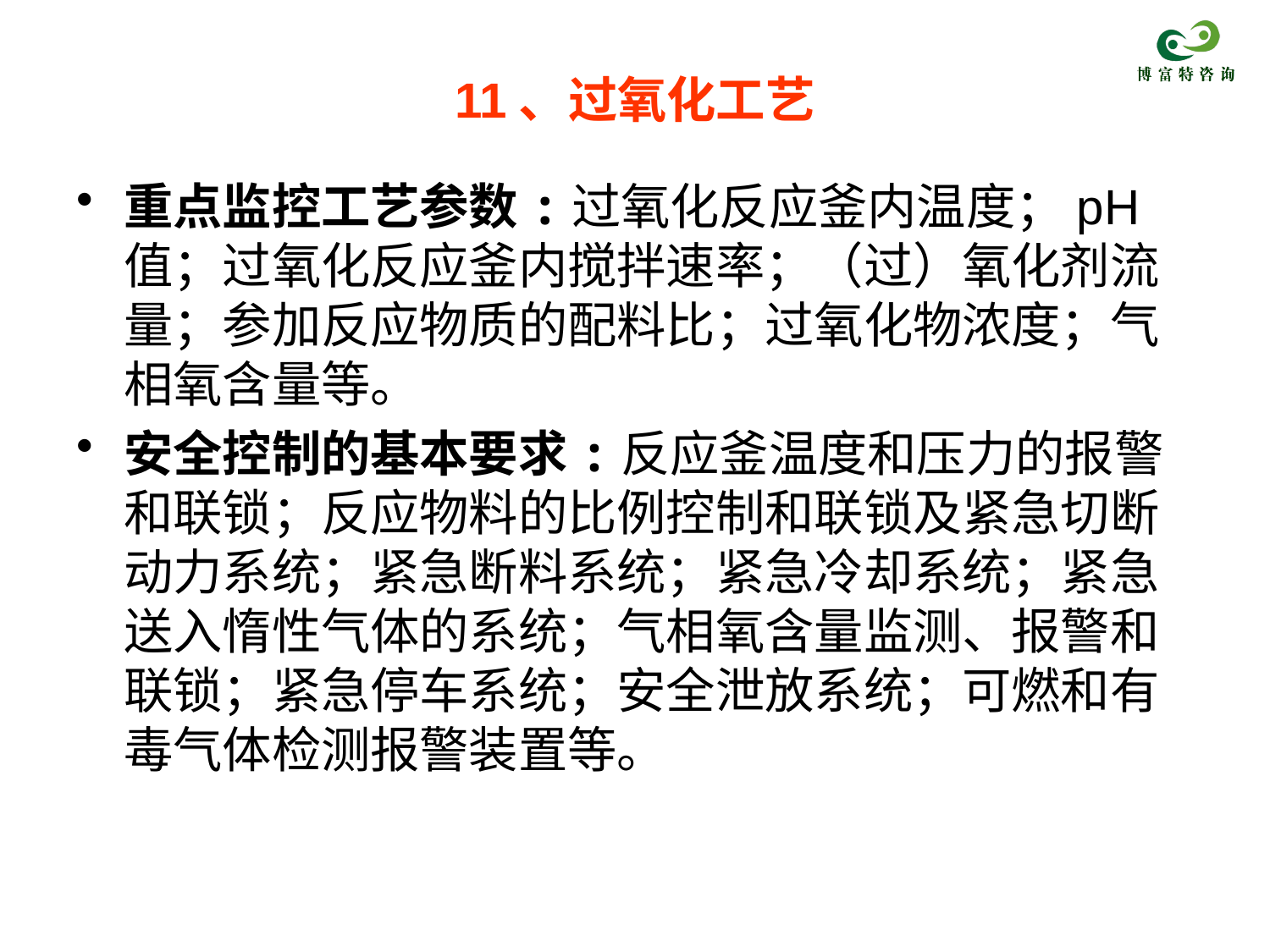

# 11、过氧化工艺
重点监控工艺参数:过氧化反应釜内温度；pH值；过氧化反应釜内搅拌速率；（过）氧化剂流量；参加反应物质的配料比；过氧化物浓度；气相氧含量等。
安全控制的基本要求:反应釜温度和压力的报警和联锁；反应物料的比例控制和联锁及紧急切断动力系统；紧急断料系统；紧急冷却系统；紧急送入惰性气体的系统；气相氧含量监测、报警和联锁；紧急停车系统；安全泄放系统；可燃和有毒气体检测报警装置等。